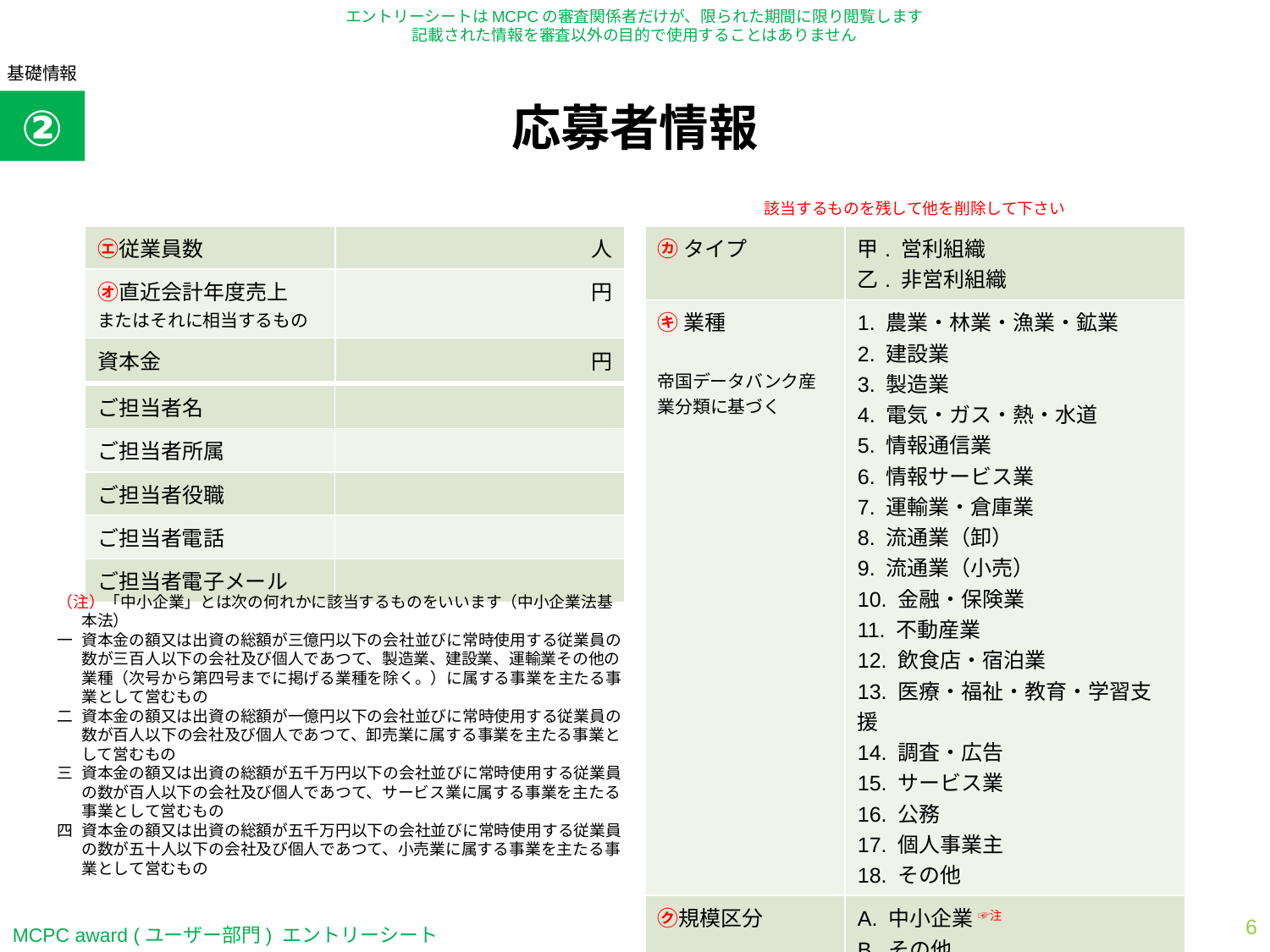

基礎情報
# 応募者情報
②
該当するものを残して他を削除して下さい
| ㋕ タイプ | 甲. 営利組織 乙. 非営利組織 |
| --- | --- |
| ㋖ 業種 帝国データバンク産業分類に基づく | 1. 農業・林業・漁業・鉱業 2. 建設業 3. 製造業 4. 電気・ガス・熱・水道 5. 情報通信業 6. 情報サービス業 7. 運輸業・倉庫業 8. 流通業（卸） 9. 流通業（小売） 10. 金融・保険業 11. 不動産業 12. 飲食店・宿泊業 13. 医療・福祉・教育・学習支援 14. 調査・広告 15. サービス業 16. 公務 17. 個人事業主 18. その他 |
| ㋗規模区分 | A. 中小企業 ☞注 B. その他 |
| ㋓従業員数 | 人 |
| --- | --- |
| ㋔直近会計年度売上 またはそれに相当するもの | 円 |
| 資本金 | 円 |
| ご担当者名 |  |
| --- | --- |
| ご担当者所属 |  |
| ご担当者役職 |  |
| ご担当者電話 |  |
| ご担当者電子メール |  |
（注）「中小企業」とは次の何れかに該当するものをいいます（中小企業法基本法）
一 	資本金の額又は出資の総額が三億円以下の会社並びに常時使用する従業員の数が三百人以下の会社及び個人であつて、製造業、建設業、運輸業その他の業種（次号から第四号までに掲げる業種を除く。）に属する事業を主たる事業として営むもの
二 	資本金の額又は出資の総額が一億円以下の会社並びに常時使用する従業員の数が百人以下の会社及び個人であつて、卸売業に属する事業を主たる事業として営むもの
三 	資本金の額又は出資の総額が五千万円以下の会社並びに常時使用する従業員の数が百人以下の会社及び個人であつて、サービス業に属する事業を主たる事業として営むもの
四 	資本金の額又は出資の総額が五千万円以下の会社並びに常時使用する従業員の数が五十人以下の会社及び個人であつて、小売業に属する事業を主たる事業として営むもの
6